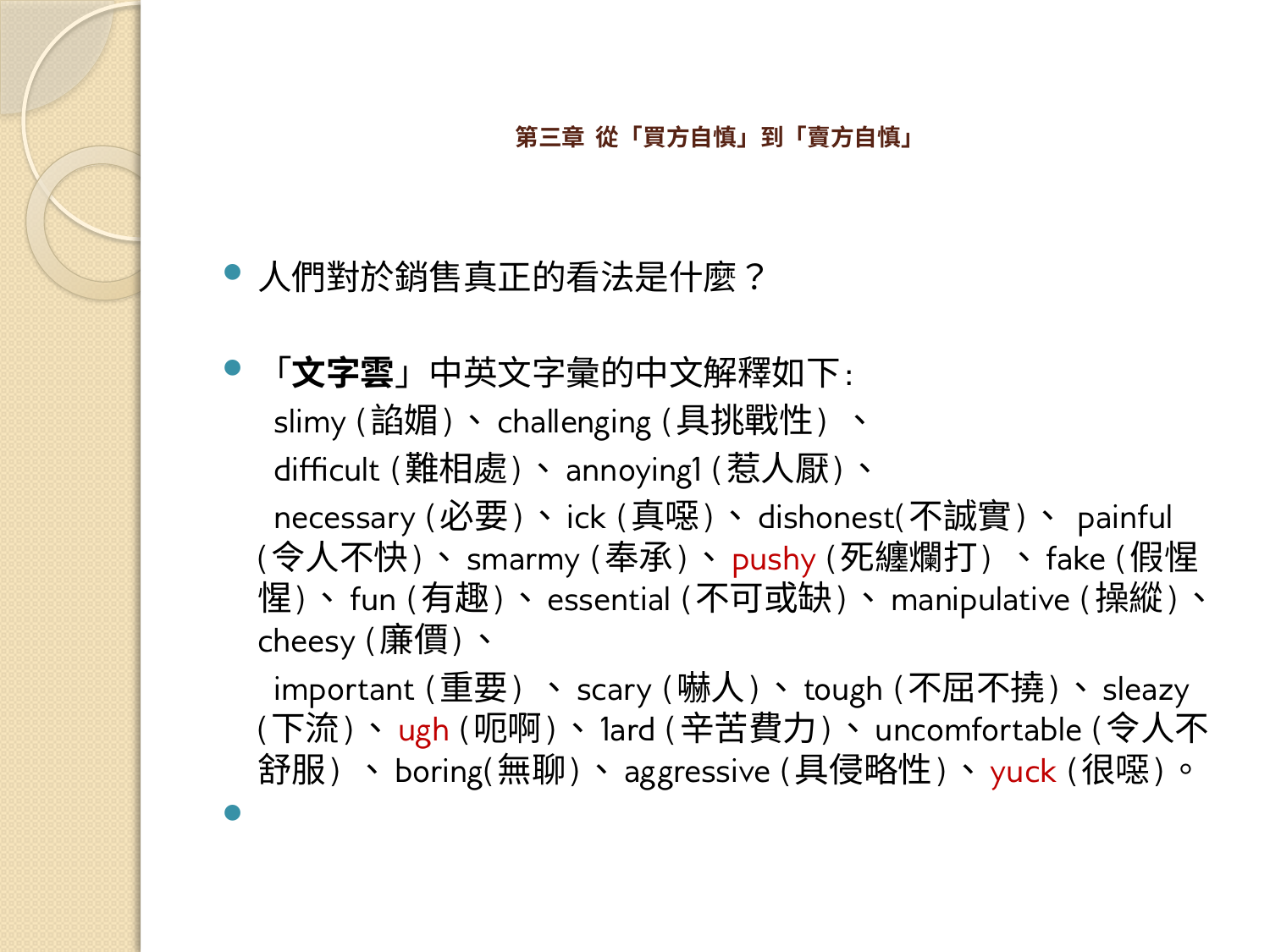

# 第三章  從「買方自慎」到「賣方自慎」

人們對於銷售真正的看法是什麼？

「文字雲」中英文字彙的中文解釋如下:
     slimy (諂媚)、challenging (具挑戰性) 、
     difficult (難相處)、annoying1 (惹人厭)、
     necessary (必要)、ick (真噁)、dishonest(不誠實)、 painful (令人不快)、smarmy (奉承)、pushy (死纏爛打) 、fake (假惺惺)、fun (有趣)、essential (不可或缺)、manipulative (操縱)、cheesy (廉價)、
     important (重要) 、scary (嚇人)、tough (不屈不撓)、sleazy (下流)、ugh (呃啊)、1ard (辛苦費力)、uncomfortable (令人不舒服) 、boring(無聊)、aggressive (具侵略性)、yuck (很噁)。